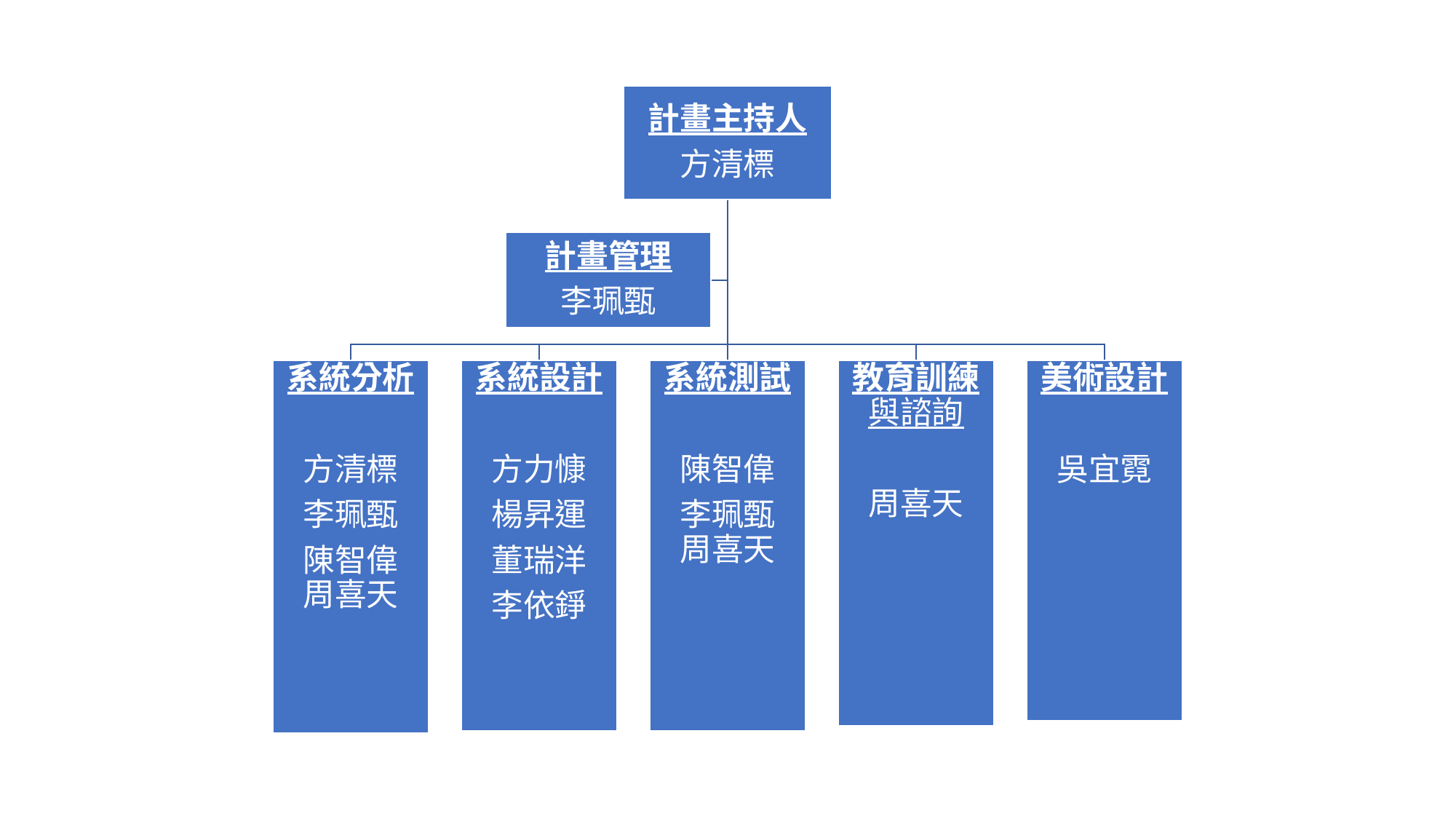

計畫主持人
方清標
系統分析

方清標
李珮甄
陳智偉
周喜天
系統設計

方力慷
楊昇運
董瑞洋
李依錚
系統測試

陳智偉
李珮甄
周喜天
教育訓練與諮詢

周喜天
美術設計

吳宜霓
計畫管理
李珮甄